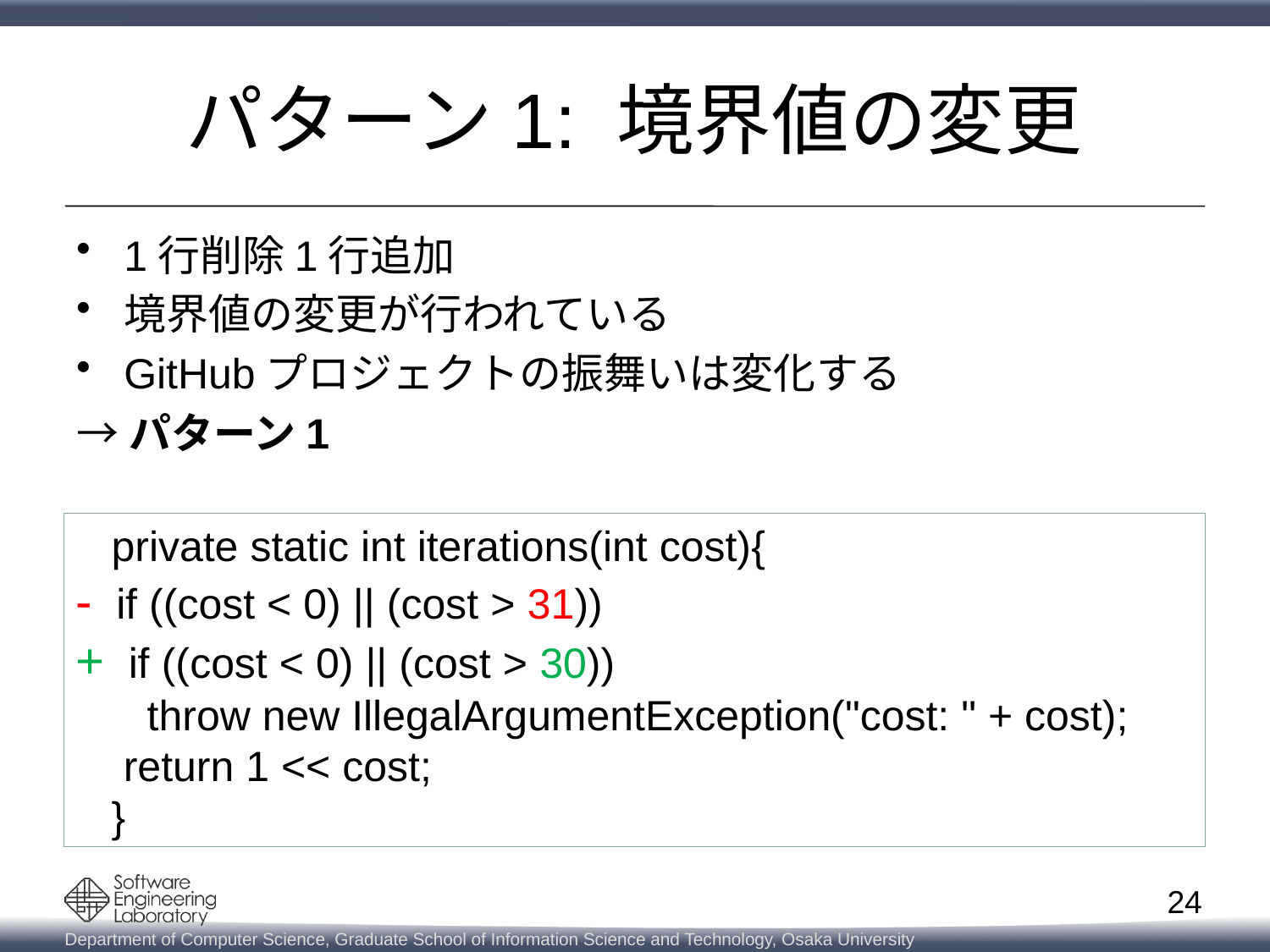

# パターン1: 境界値の変更
1行削除1行追加
境界値の変更が行われている
GitHubプロジェクトの振舞いは変化する
→パターン1
   private static int iterations(int cost){
-  if ((cost < 0) || (cost > 31))
+  if ((cost < 0) || (cost > 30))
      throw new IllegalArgumentException("cost: " + cost);
    return 1 << cost;
   }
24